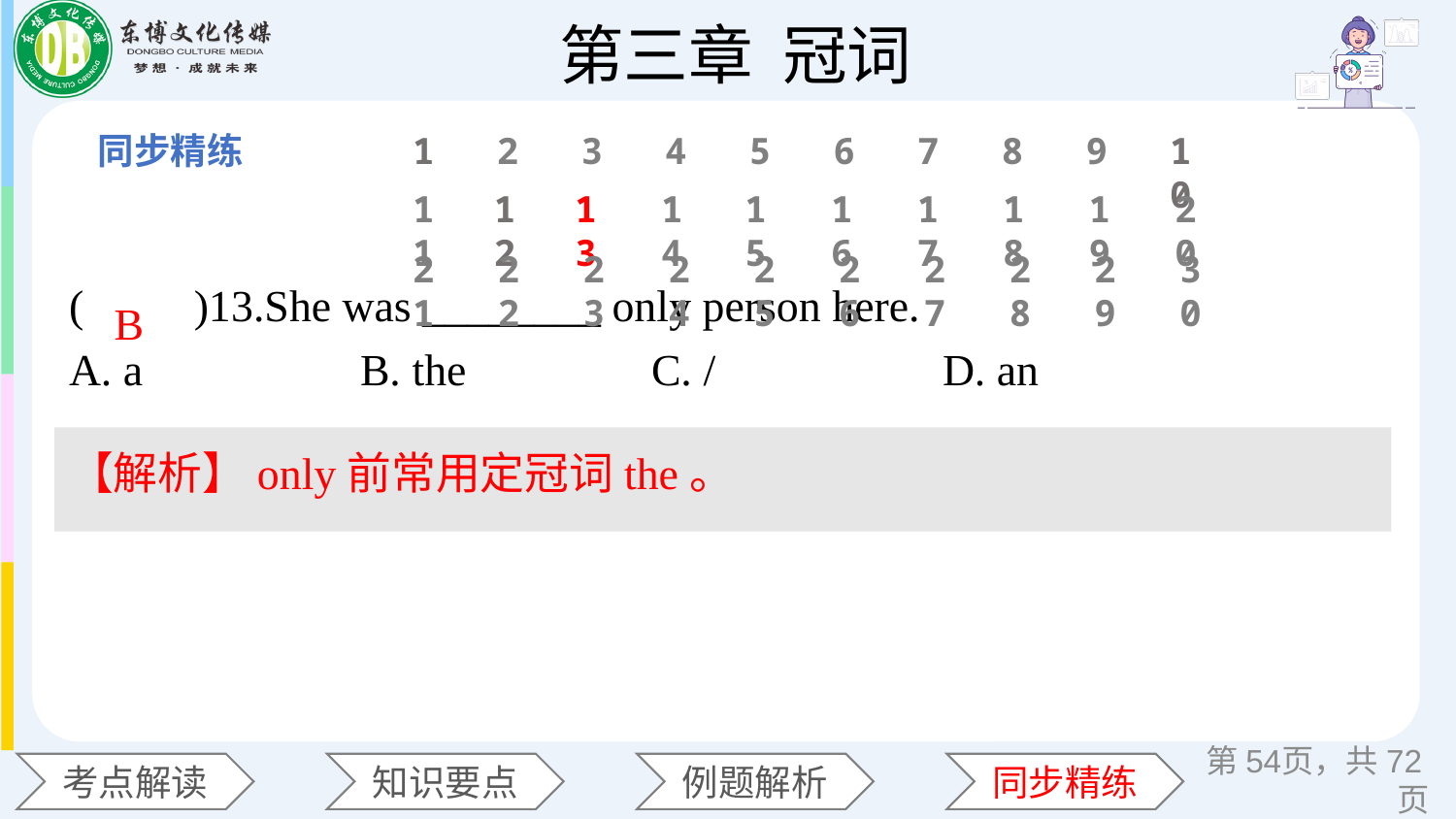

1
2
3
4
5
6
7
8
9
10
11
12
13
14
15
16
17
18
19
20

(　　)13.She was ________ only person here.
A. a    		B. the    	C. /    		D. an
21
22
23
24
25
26
27
28
29
30
B
【解析】only前常用定冠词the。
第54页，共72页